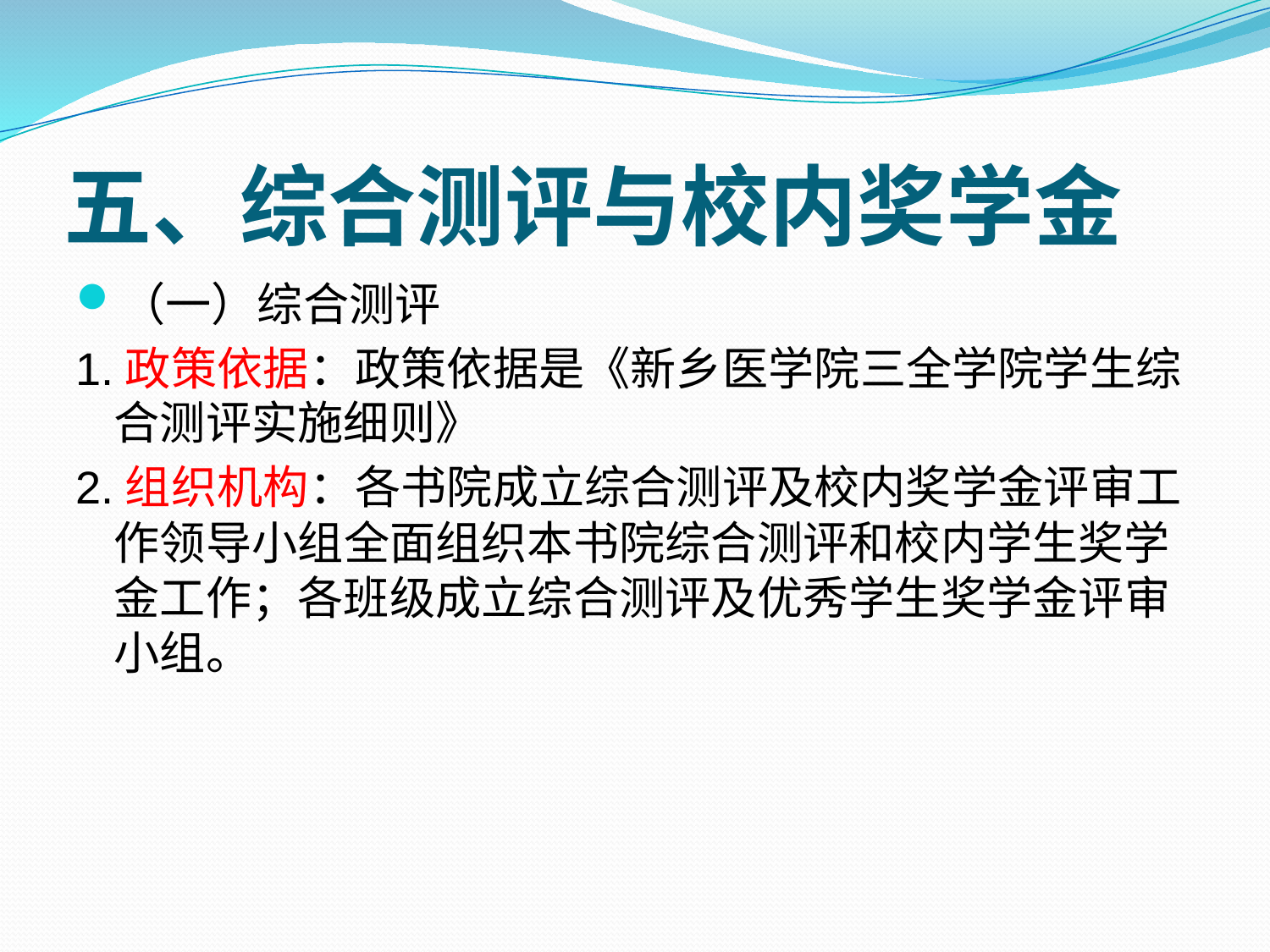

# 五、综合测评与校内奖学金
（一）综合测评
1.政策依据：政策依据是《新乡医学院三全学院学生综合测评实施细则》
2.组织机构：各书院成立综合测评及校内奖学金评审工作领导小组全面组织本书院综合测评和校内学生奖学金工作；各班级成立综合测评及优秀学生奖学金评审小组。